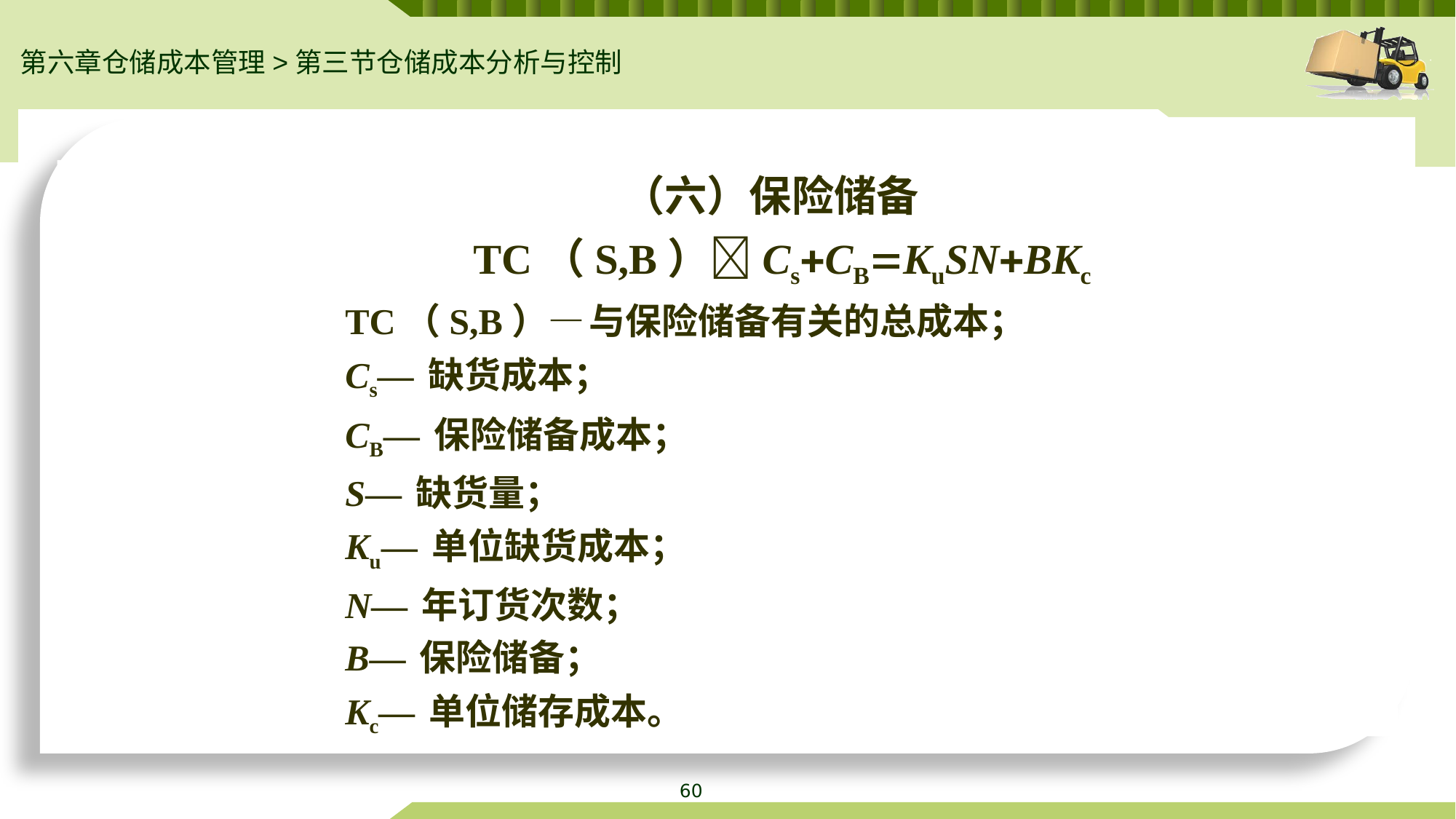

第六章仓储成本管理>第三节仓储成本分析与控制
（六）保险储备
	TC（S,B）=Cs+CB=KuSN+BKc
TC（S,B）— 与保险储备有关的总成本；
Cs— 缺货成本；
CB— 保险储备成本；
S— 缺货量；
Ku— 单位缺货成本；
N— 年订货次数；
B— 保险储备；
Kc— 单位储存成本。